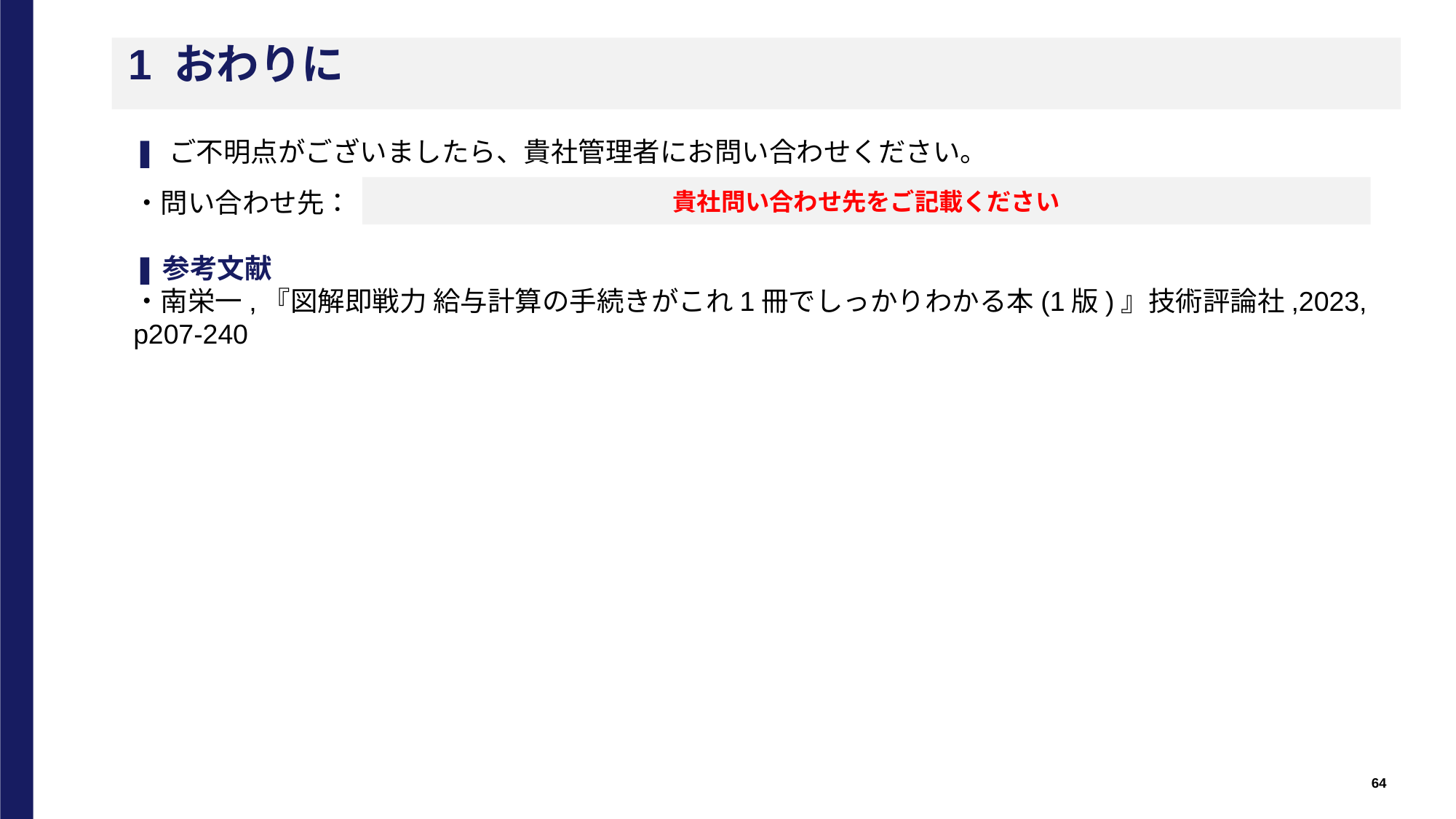

1 おわりに
❚ ご不明点がございましたら、貴社管理者にお問い合わせください。
・問い合わせ先：

❚参考文献
・南栄一,『図解即戦力 給与計算の手続きがこれ1冊でしっかりわかる本(1版)』技術評論社,2023,
p207-240

貴社問い合わせ先をご記載ください